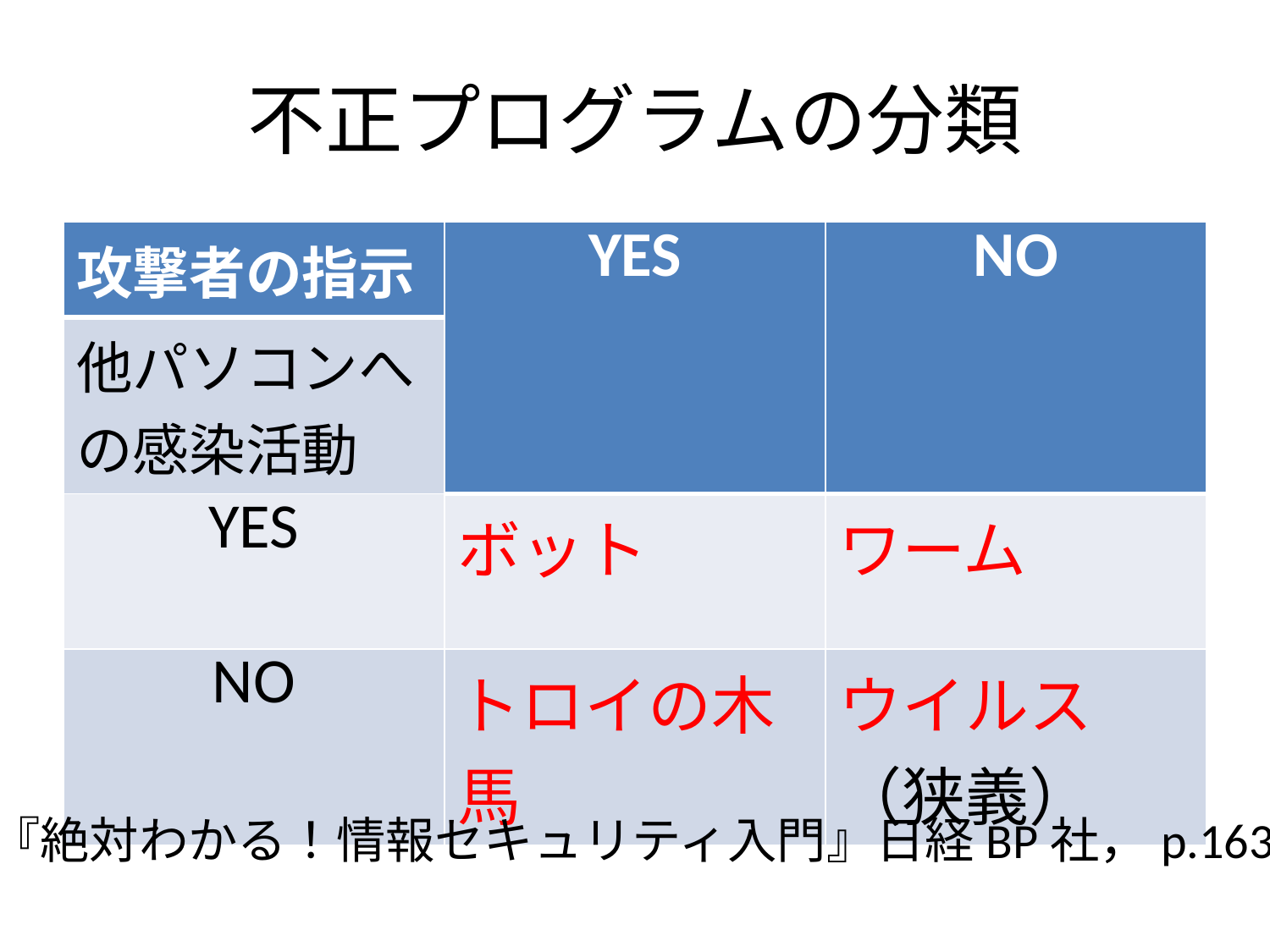

# 不正プログラムの分類
| 攻撃者の指示 | YES | NO |
| --- | --- | --- |
| 他パソコンへの感染活動 |  |  |
| YES | ボット | ワーム |
| NO | トロイの木馬 | ウイルス （狭義） |
『絶対わかる！情報セキュリティ入門』日経BP社，p.163